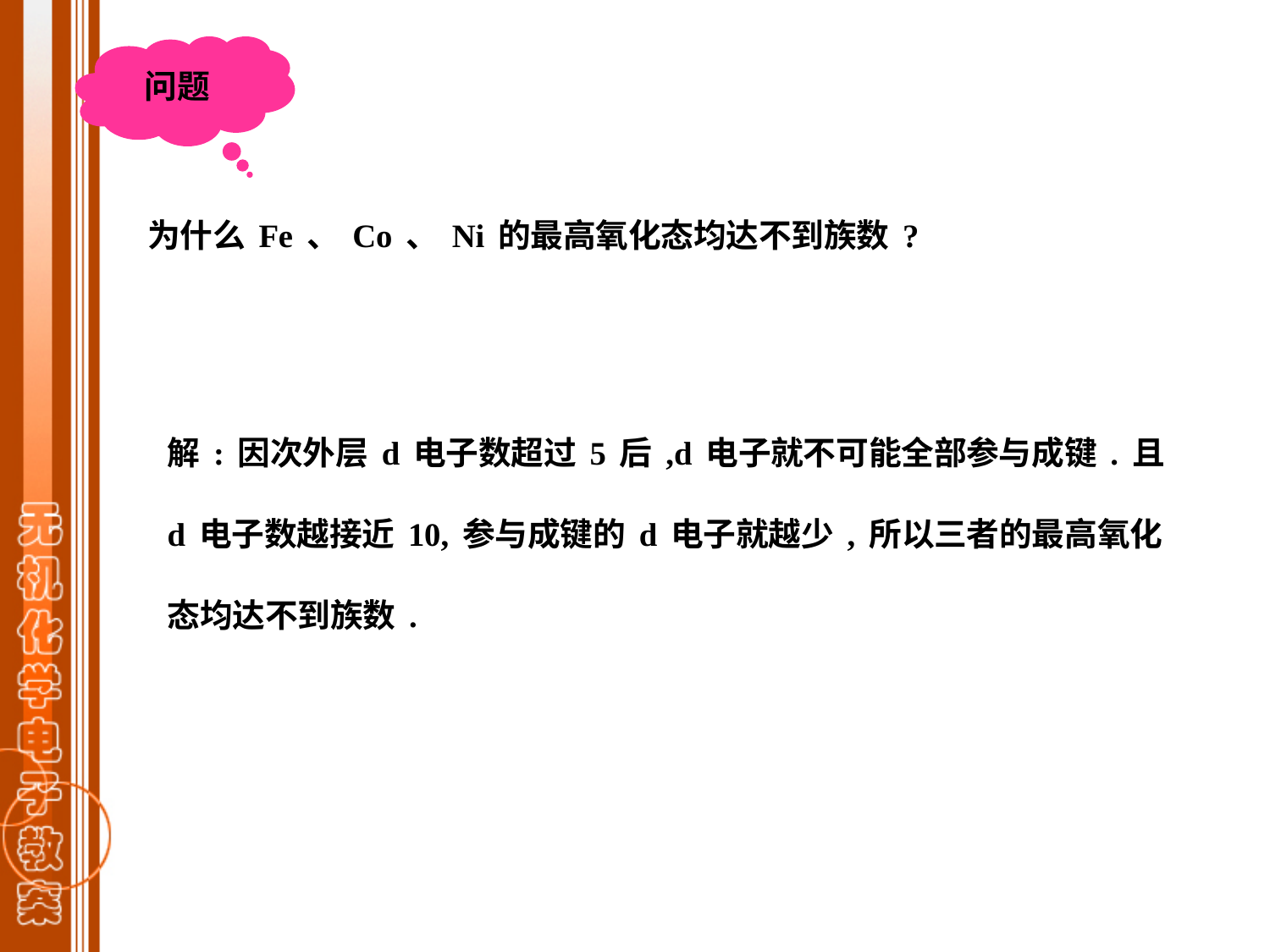

问题
为什么Fe、Co、Ni的最高氧化态均达不到族数?
解:因次外层d电子数超过5后,d电子就不可能全部参与成键.且d电子数越接近10,参与成键的d电子就越少,所以三者的最高氧化态均达不到族数.
117